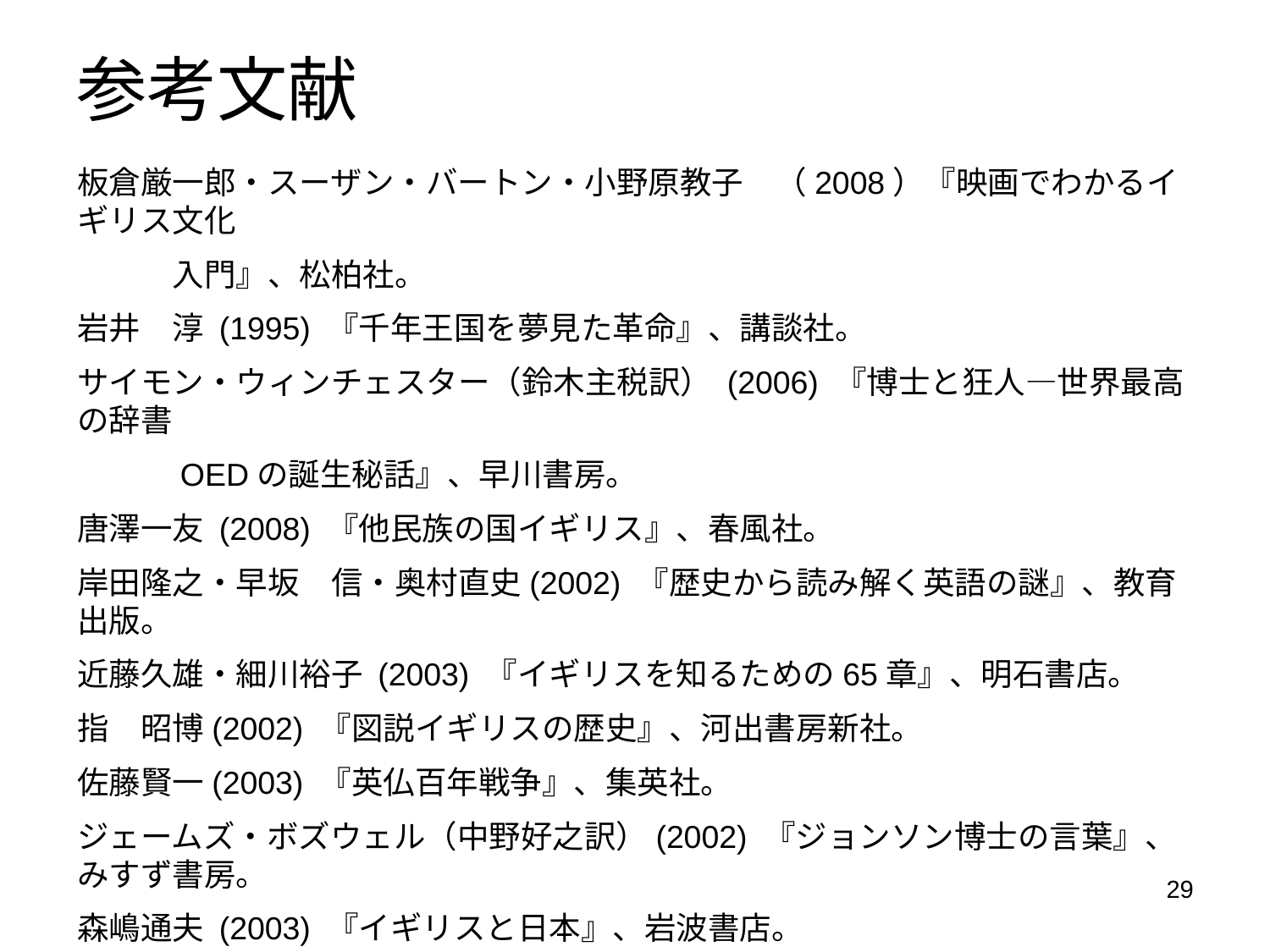

# 参考文献
板倉厳一郎・スーザン・バートン・小野原教子　（2008）『映画でわかるイギリス文化
　　　入門』、松柏社。
岩井　淳 (1995) 『千年王国を夢見た革命』、講談社。
サイモン・ウィンチェスター（鈴木主税訳） (2006) 『博士と狂人―世界最高の辞書
　　　OEDの誕生秘話』、早川書房。
唐澤一友 (2008) 『他民族の国イギリス』、春風社。
岸田隆之・早坂　信・奥村直史(2002) 『歴史から読み解く英語の謎』、教育出版。
近藤久雄・細川裕子 (2003) 『イギリスを知るための65章』、明石書店。
指　昭博(2002) 『図説イギリスの歴史』、河出書房新社。
佐藤賢一(2003) 『英仏百年戦争』、集英社。
ジェームズ・ボズウェル（中野好之訳）(2002) 『ジョンソン博士の言葉』、みすず書房。
森嶋通夫 (2003) 『イギリスと日本』、岩波書店。
林　望 (1996) 『イギリス観察辞典』、平凡社。
29